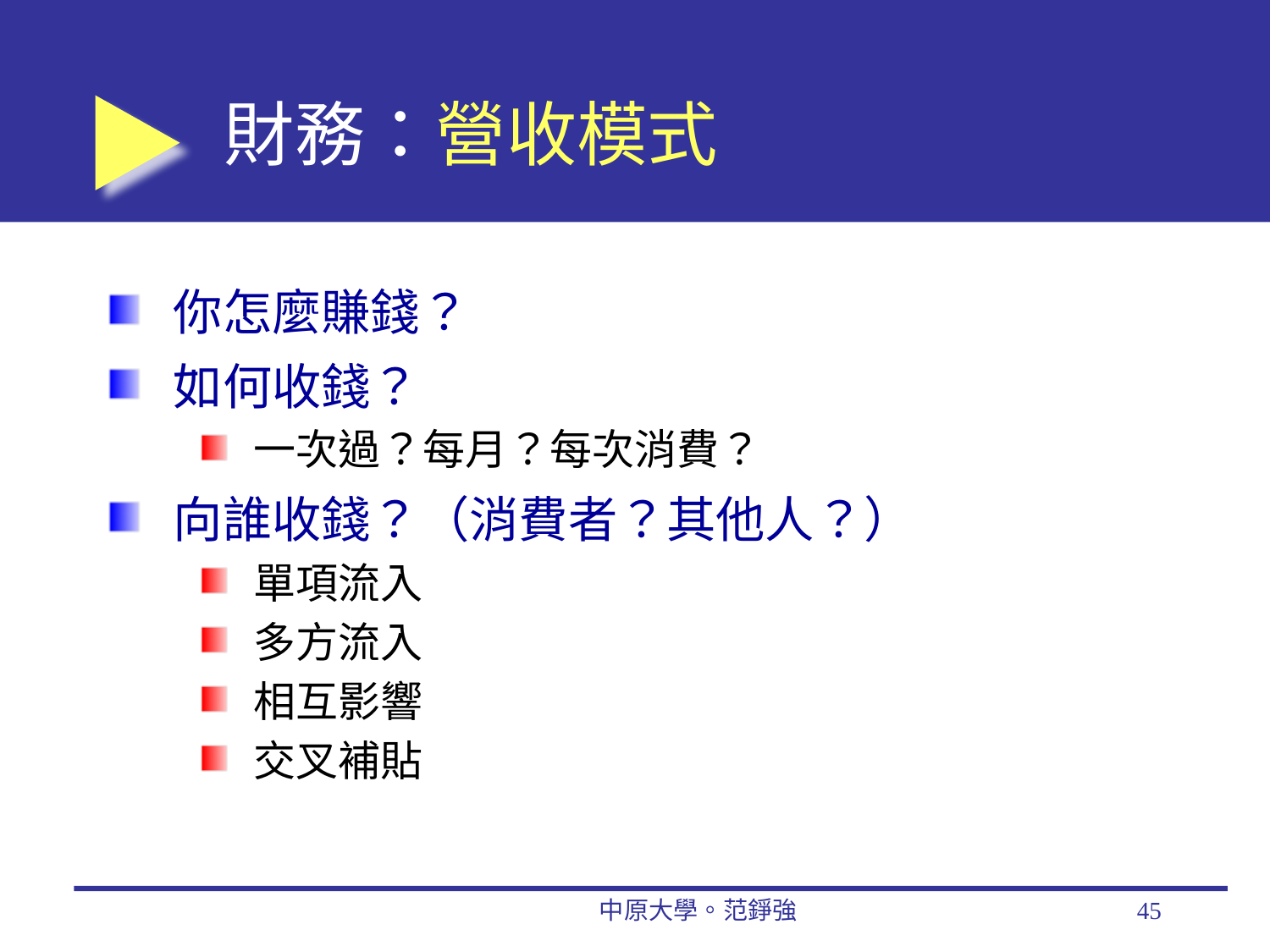

# 財務：營收模式
你怎麼賺錢？
如何收錢？
一次過？每月？每次消費？
向誰收錢？（消費者？其他人？）
單項流入
多方流入
相互影響
交叉補貼

中原大學。范錚強
45